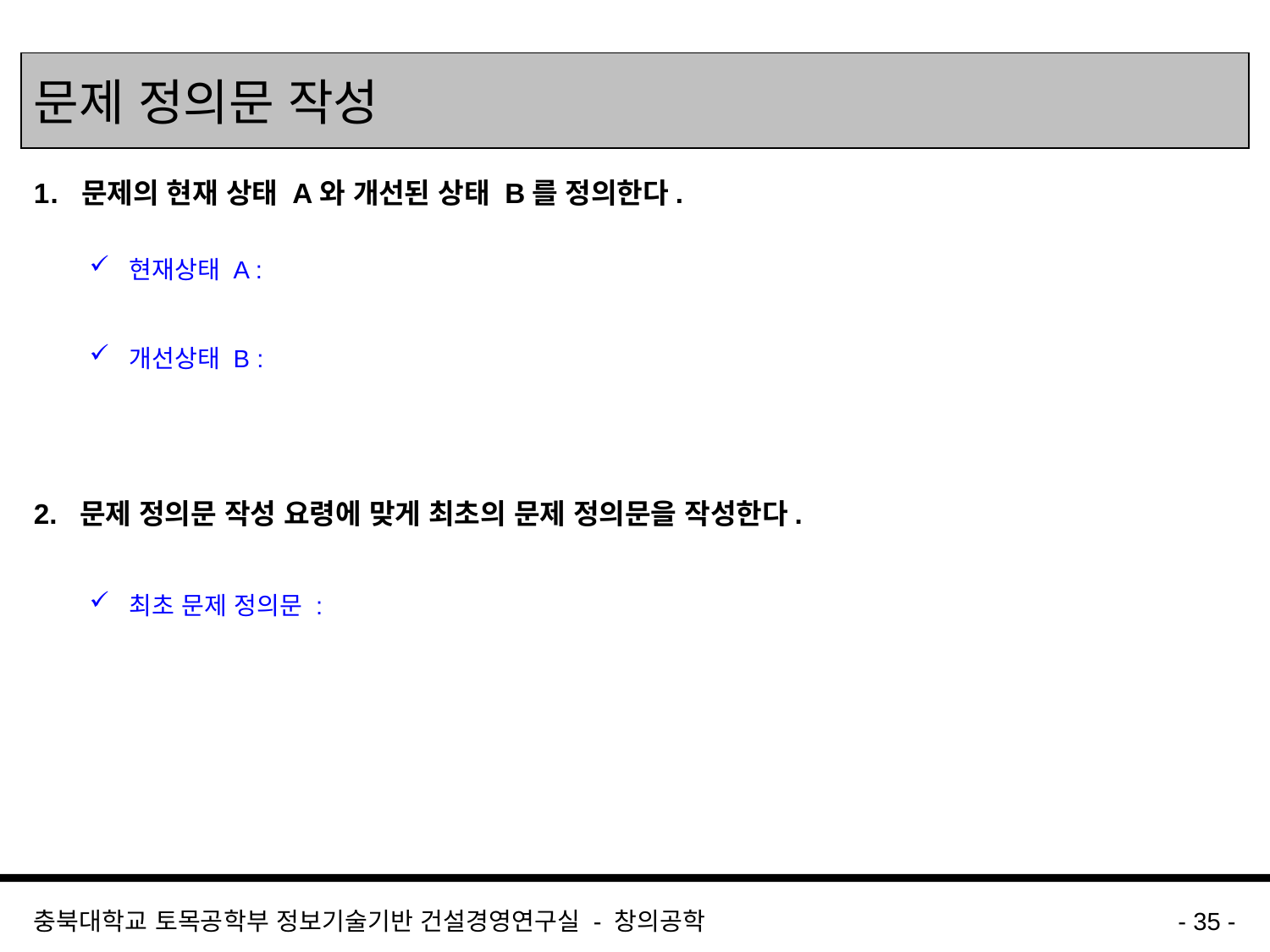

# 문제 정의문 작성
문제의 현재 상태 A와 개선된 상태 B를 정의한다.

현재상태 A :

개선상태 B :

2.  문제 정의문 작성 요령에 맞게 최초의 문제 정의문을 작성한다.

최초 문제 정의문 :

충북대학교 토목공학부 정보기술기반 건설경영연구실 - 창의공학
- 35 -